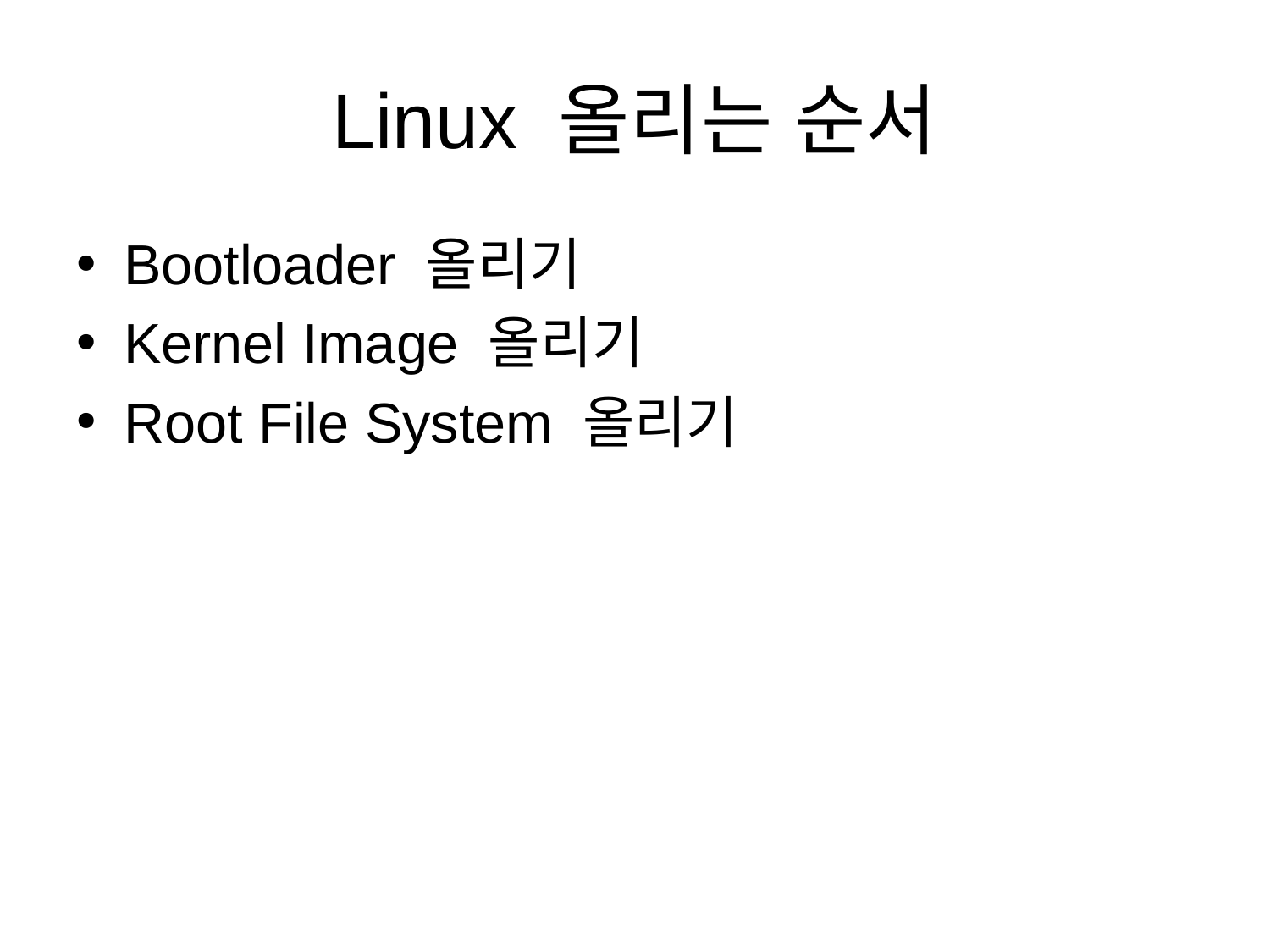

# Linux 올리는 순서
Bootloader 올리기
Kernel Image 올리기
Root File System 올리기